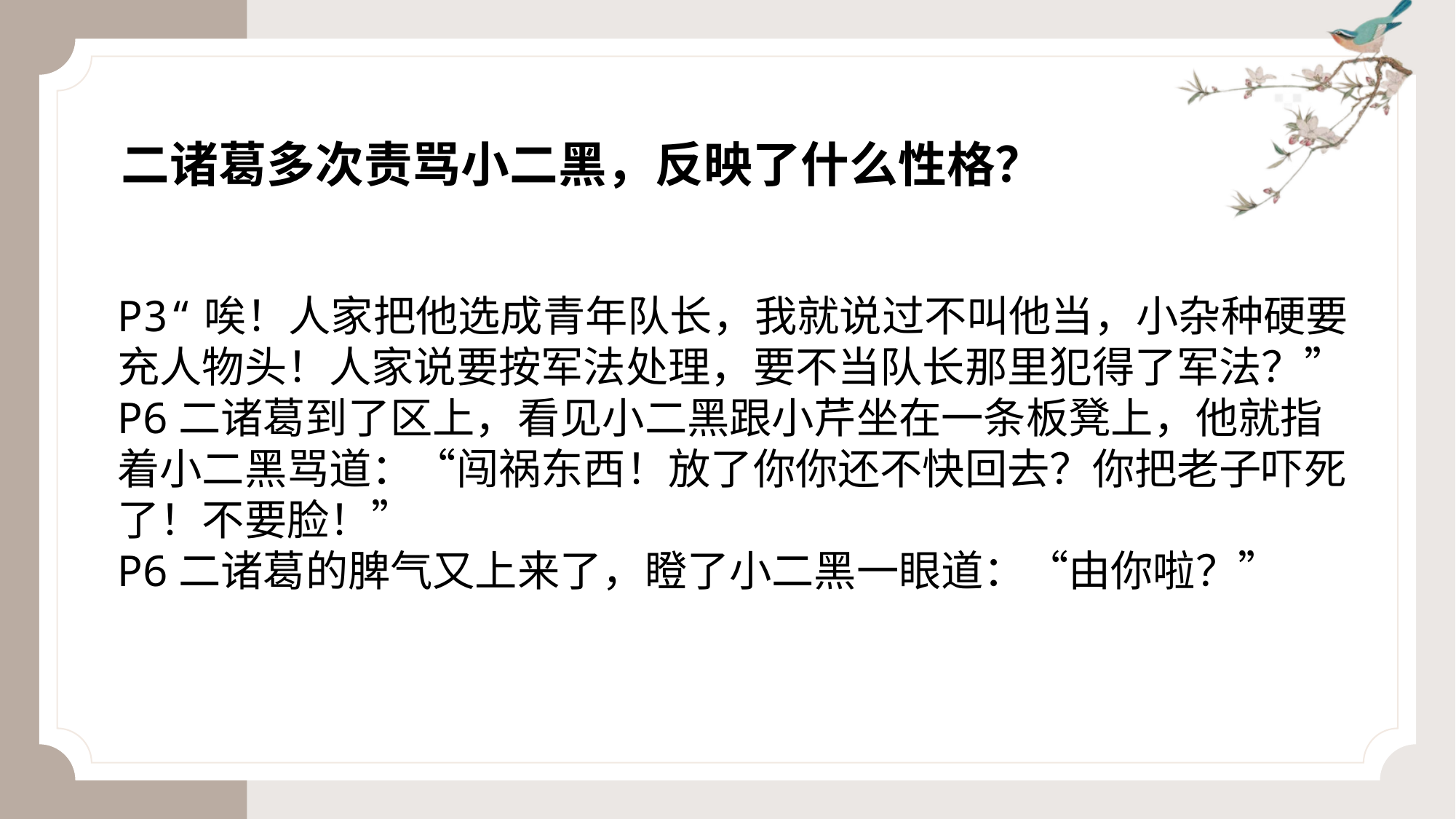

二诸葛多次责骂小二黑，反映了什么性格？
P3“唉！人家把他选成青年队长，我就说过不叫他当，小杂种硬要充人物头！人家说要按军法处理，要不当队长那里犯得了军法？”
P6二诸葛到了区上，看见小二黑跟小芹坐在一条板凳上，他就指着小二黑骂道：“闯祸东西！放了你你还不快回去？你把老子吓死了！不要脸！”
P6二诸葛的脾气又上来了，瞪了小二黑一眼道：“由你啦？”